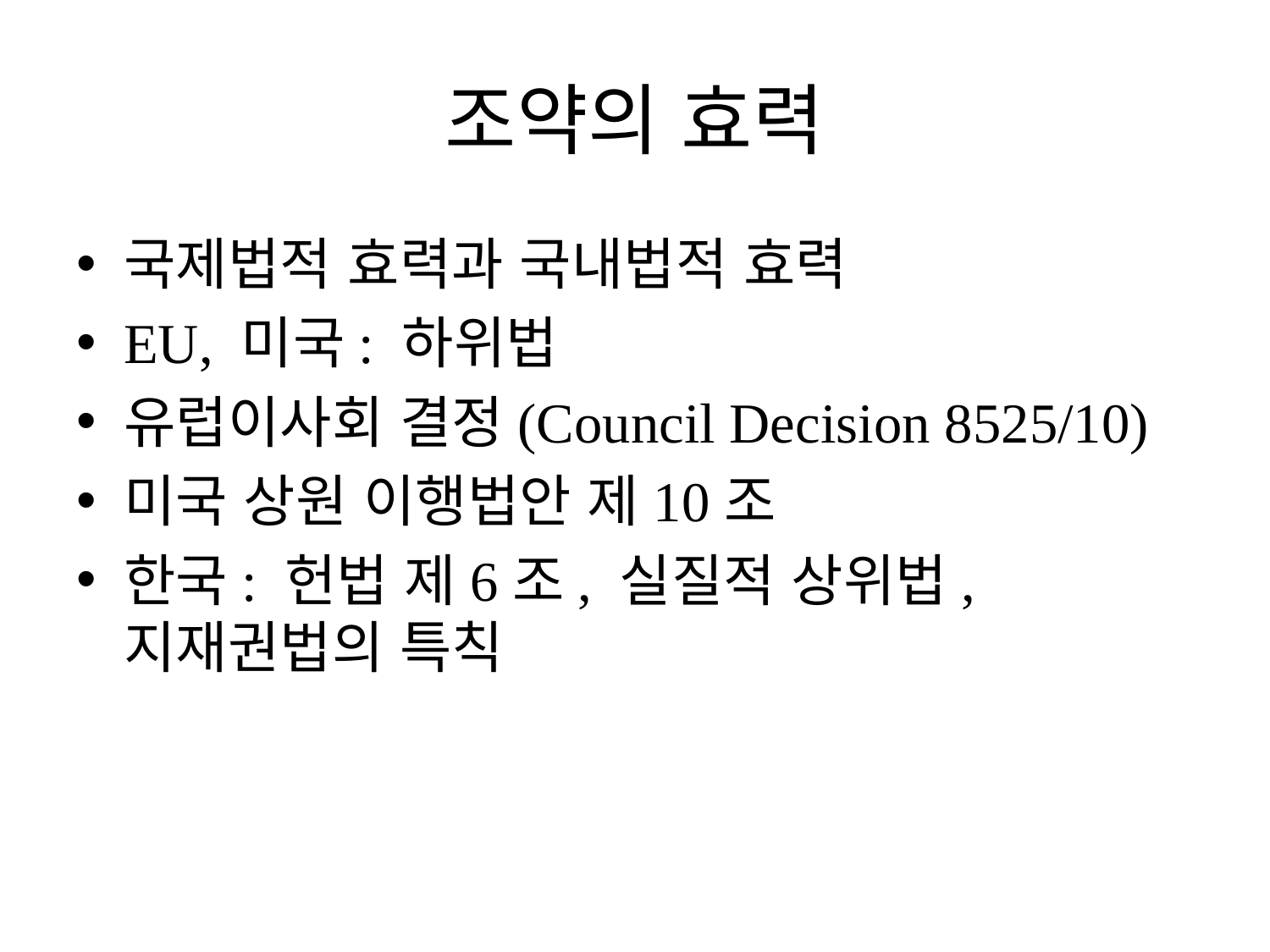

# 조약의 효력
국제법적 효력과 국내법적 효력
EU, 미국: 하위법
유럽이사회 결정(Council Decision 8525/10)
미국 상원 이행법안 제10조
한국: 헌법 제6조, 실질적 상위법, 지재권법의 특칙